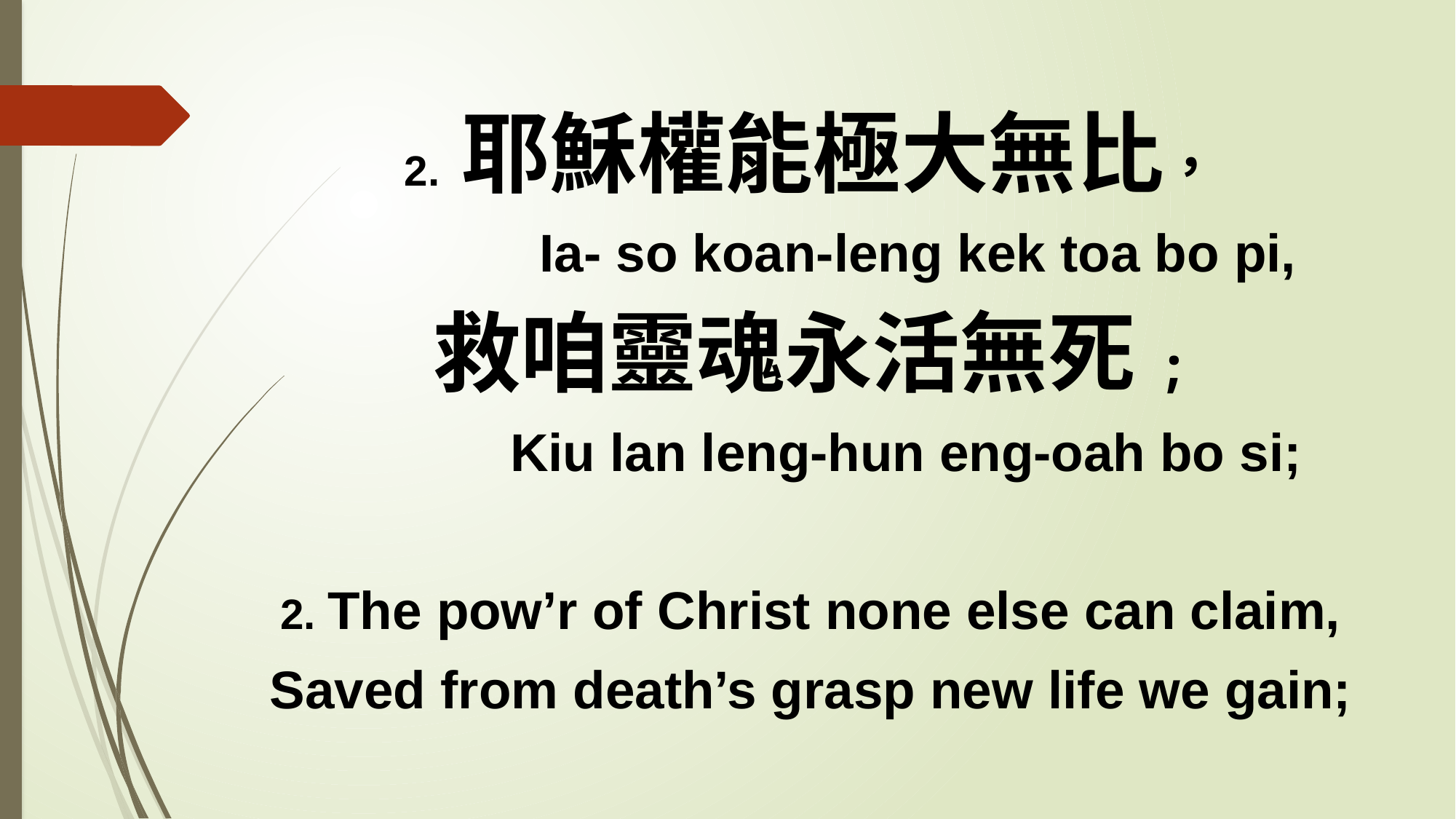

2. 耶穌權能極大無比，
                   Ia- so koan-leng kek toa bo pi,
救咱靈魂永活無死;
                 Kiu lan leng-hun eng-oah bo si;

2. The pow’r of Christ none else can claim,
Saved from death’s grasp new life we gain;